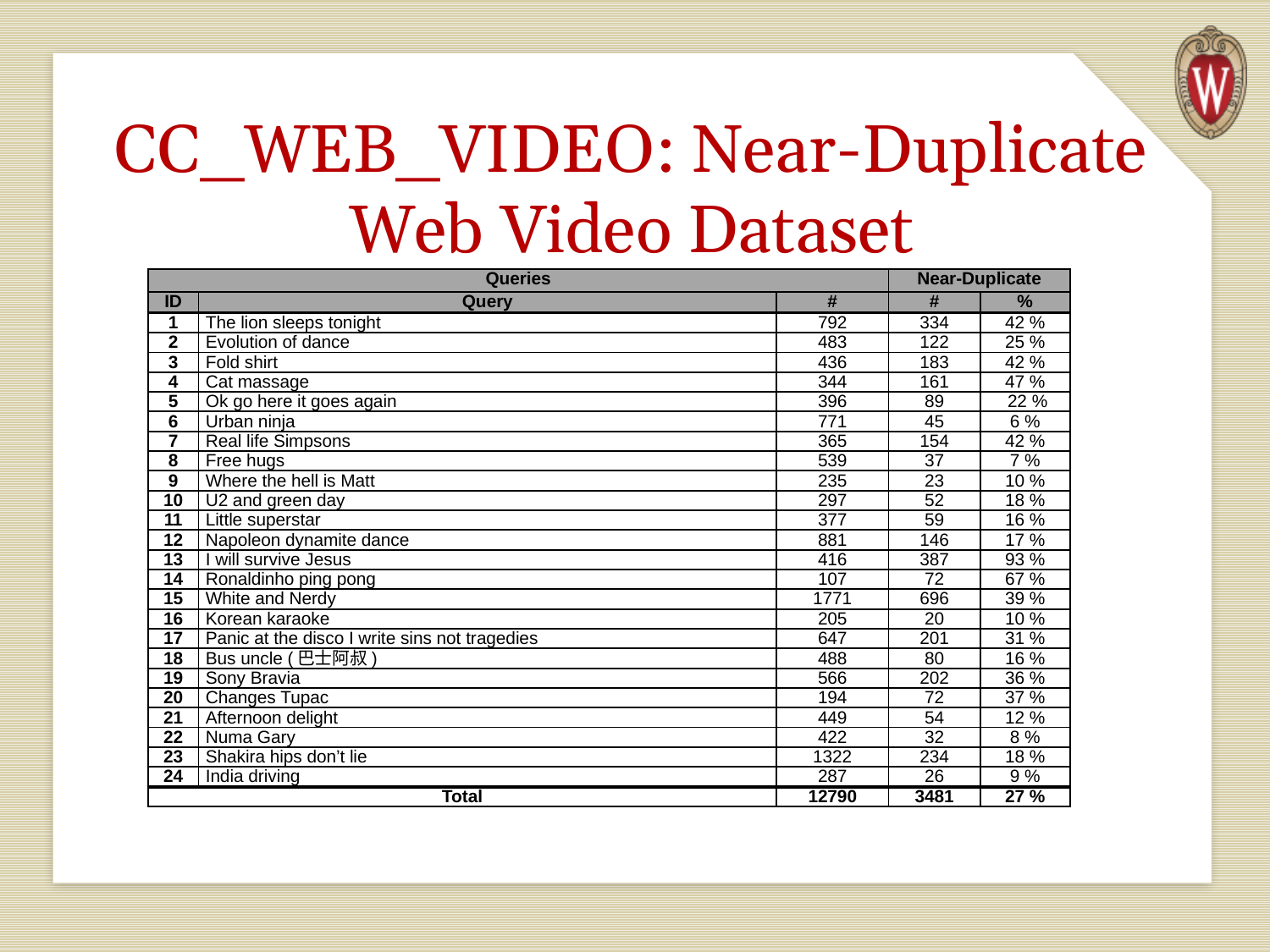

# CC_WEB_VIDEO: Near-Duplicate Web Video Dataset

| Queries |  |  | Near-Duplicate |  |
| --- | --- | --- | --- | --- |
| ID | Query | # | # | % |
| 1 | The lion sleeps tonight | 792 | 334 | 42 % |
| 2 | Evolution of dance | 483 | 122 | 25 % |
| 3 | Fold shirt | 436 | 183 | 42 % |
| 4 | Cat massage | 344 | 161 | 47 % |
| 5 | Ok go here it goes again | 396 | 89 | 22 % |
| 6 | Urban ninja | 771 | 45 | 6 % |
| 7 | Real life Simpsons | 365 | 154 | 42 % |
| 8 | Free hugs | 539 | 37 | 7 % |
| 9 | Where the hell is Matt | 235 | 23 | 10 % |
| 10 | U2 and green day | 297 | 52 | 18 % |
| 11 | Little superstar | 377 | 59 | 16 % |
| 12 | Napoleon dynamite dance | 881 | 146 | 17 % |
| 13 | I will survive Jesus | 416 | 387 | 93 % |
| 14 | Ronaldinho ping pong | 107 | 72 | 67 % |
| 15 | White and Nerdy | 1771 | 696 | 39 % |
| 16 | Korean karaoke | 205 | 20 | 10 % |
| 17 | Panic at the disco I write sins not tragedies | 647 | 201 | 31 % |
| 18 | Bus uncle (巴士阿叔) | 488 | 80 | 16 % |
| 19 | Sony Bravia | 566 | 202 | 36 % |
| 20 | Changes Tupac | 194 | 72 | 37 % |
| 21 | Afternoon delight | 449 | 54 | 12 % |
| 22 | Numa Gary | 422 | 32 | 8 % |
| 23 | Shakira hips don’t lie | 1322 | 234 | 18 % |
| 24 | India driving | 287 | 26 | 9 % |
| Total |  | 12790 | 3481 | 27 % |